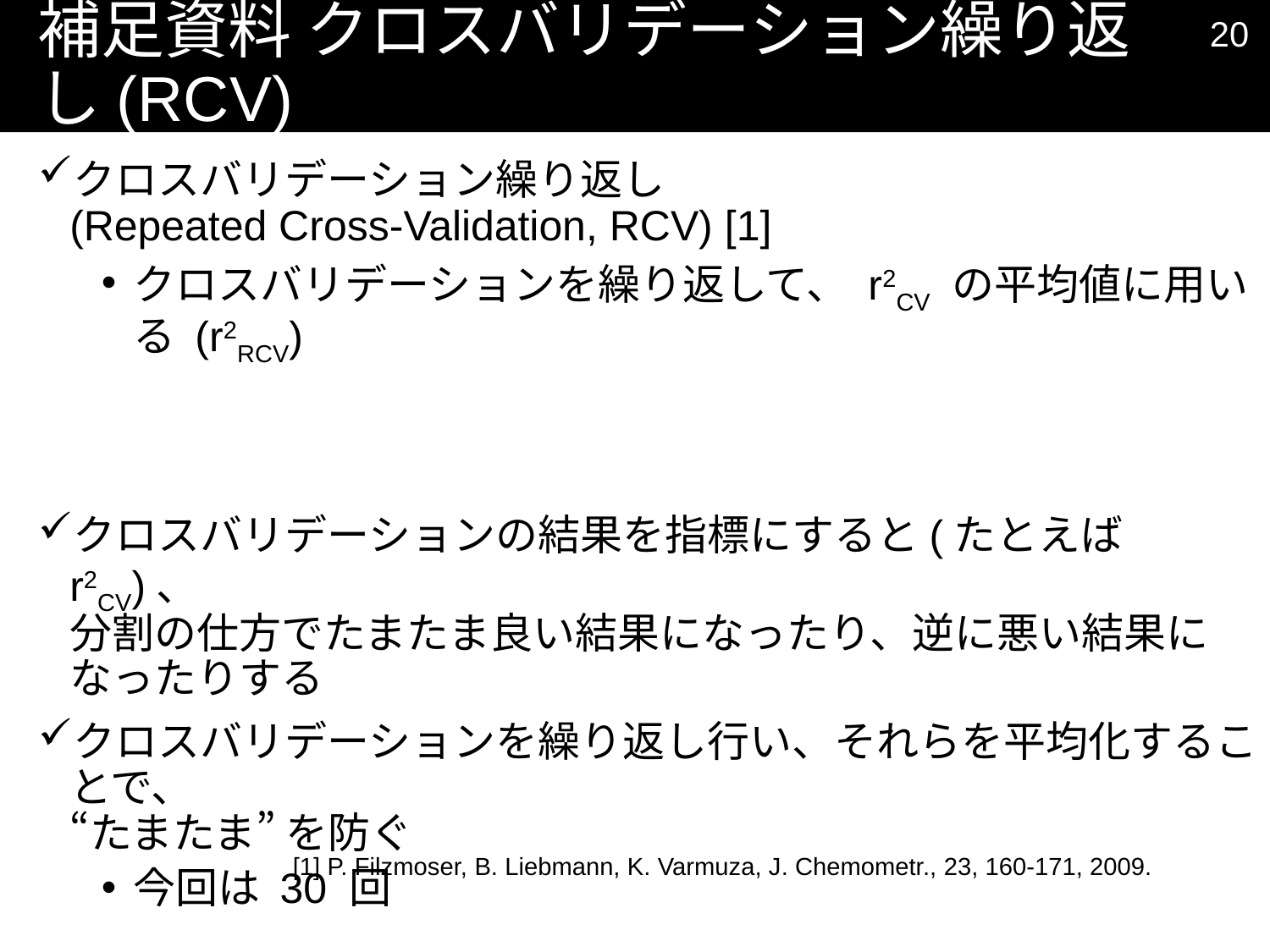

20
# 補足資料 クロスバリデーション繰り返し(RCV)
クロスバリデーション繰り返し
(Repeated Cross-Validation, RCV) [1]
クロスバリデーションを繰り返して、 r2CV の平均値に用いる (r2RCV)

クロスバリデーションの結果を指標にすると(たとえば r2CV)、
分割の仕方でたまたま良い結果になったり、逆に悪い結果になったりする
クロスバリデーションを繰り返し行い、それらを平均化することで、
“たまたま” を防ぐ
今回は 30 回
[1] P. Filzmoser, B. Liebmann, K. Varmuza, J. Chemometr., 23, 160-171, 2009.